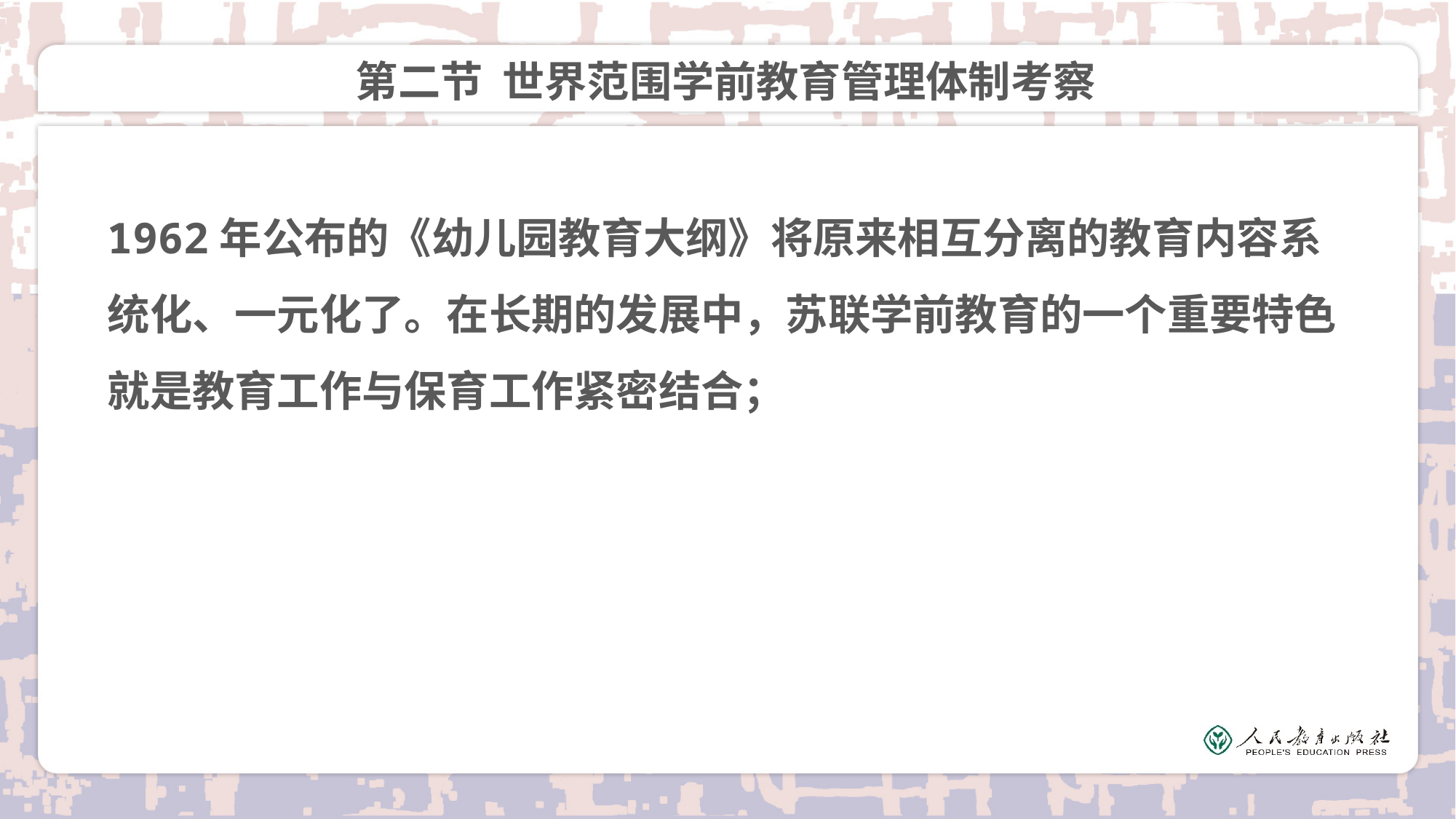

# 第二节  世界范围学前教育管理体制考察
1962年公布的《幼儿园教育大纲》将原来相互分离的教育内容系统化、一元化了。在长期的发展中，苏联学前教育的一个重要特色就是教育工作与保育工作紧密结合；